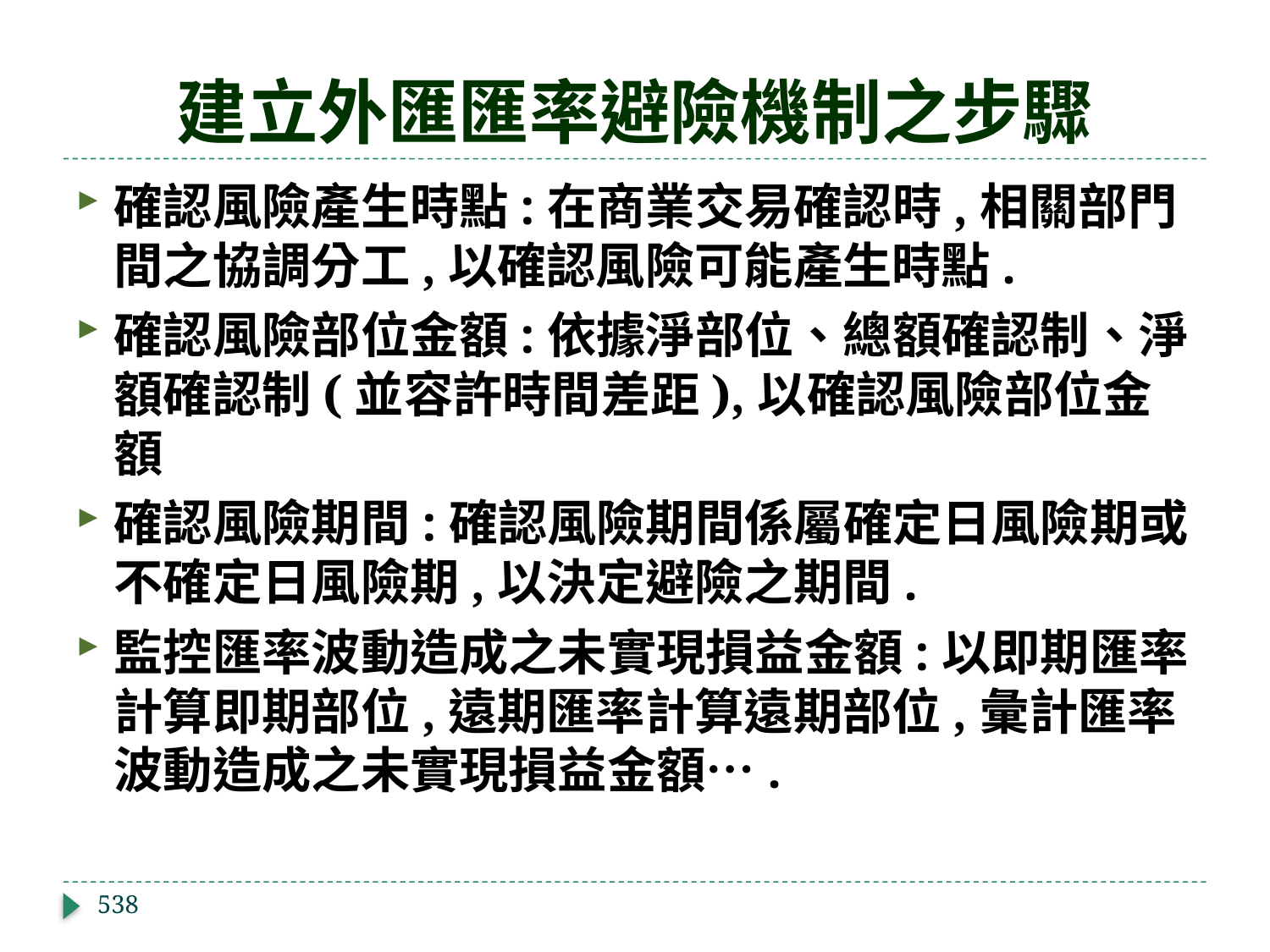

# 建立外匯匯率避險機制之步驟
確認風險產生時點:在商業交易確認時,相關部門間之協調分工,以確認風險可能產生時點.
確認風險部位金額:依據淨部位、總額確認制、淨額確認制(並容許時間差距),以確認風險部位金額
確認風險期間:確認風險期間係屬確定日風險期或不確定日風險期,以決定避險之期間.
監控匯率波動造成之未實現損益金額:以即期匯率計算即期部位,遠期匯率計算遠期部位,彙計匯率波動造成之未實現損益金額….
538